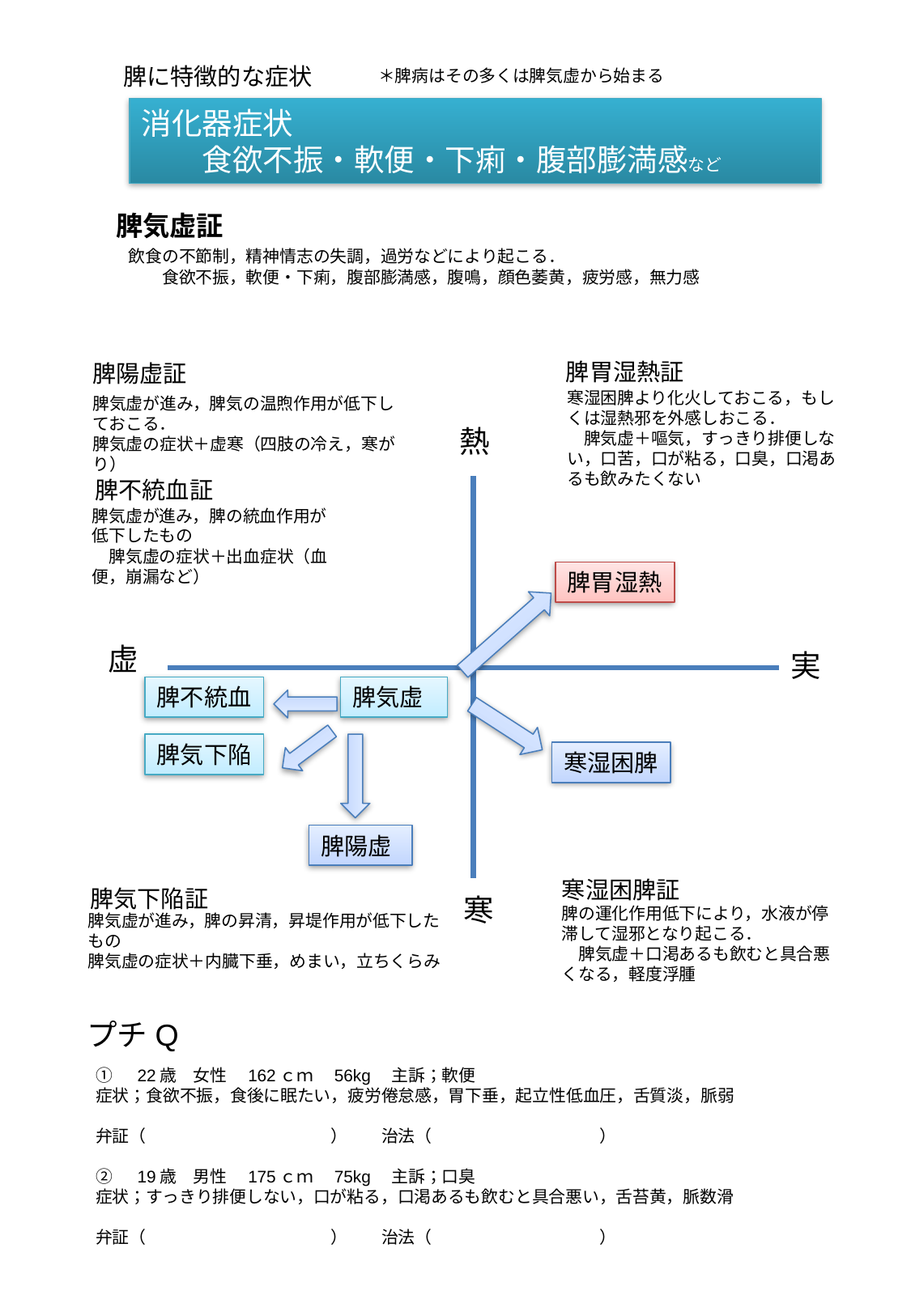

脾に特徴的な症状
＊脾病はその多くは脾気虚から始まる
消化器症状
　　食欲不振・軟便・下痢・腹部膨満感など
脾気虚証
飲食の不節制，精神情志の失調，過労などにより起こる．
　　食欲不振，軟便・下痢，腹部膨満感，腹鳴，顔色萎黄，疲労感，無力感
脾胃湿熱証
脾陽虚証
寒湿困脾より化火しておこる，もしくは湿熱邪を外感しおこる．
　脾気虚＋嘔気，すっきり排便しない，口苦，口が粘る，口臭，口渇あるも飲みたくない
脾気虚が進み，脾気の温煦作用が低下しておこる．
脾気虚の症状＋虚寒（四肢の冷え，寒がり）
熱
脾胃湿熱
虚
実
脾不統血
脾気虚
脾気下陥
寒湿困脾
脾陽虚
寒
脾不統血証
脾気虚が進み，脾の統血作用が低下したもの
　脾気虚の症状＋出血症状（血便，崩漏など）

寒湿困脾証
脾気下陥証
脾の運化作用低下により，水液が停滞して湿邪となり起こる．
　脾気虚＋口渇あるも飲むと具合悪くなる，軽度浮腫
脾気虚が進み，脾の昇清，昇堤作用が低下したもの
脾気虚の症状＋内臓下垂，めまい，立ちくらみ
プチQ
①　22歳　女性　162ｃｍ　56kg　主訴；軟便
症状；食欲不振，食後に眠たい，疲労倦怠感，胃下垂，起立性低血圧，舌質淡，脈弱

弁証（　　　　　　　　　　　）　　治法（　　　　　　　　　　）

②　19歳　男性　175ｃｍ　75kg　主訴；口臭
症状；すっきり排便しない，口が粘る，口渇あるも飲むと具合悪い，舌苔黄，脈数滑

弁証（　　　　　　　　　　　）　　治法（　　　　　　　　　　）